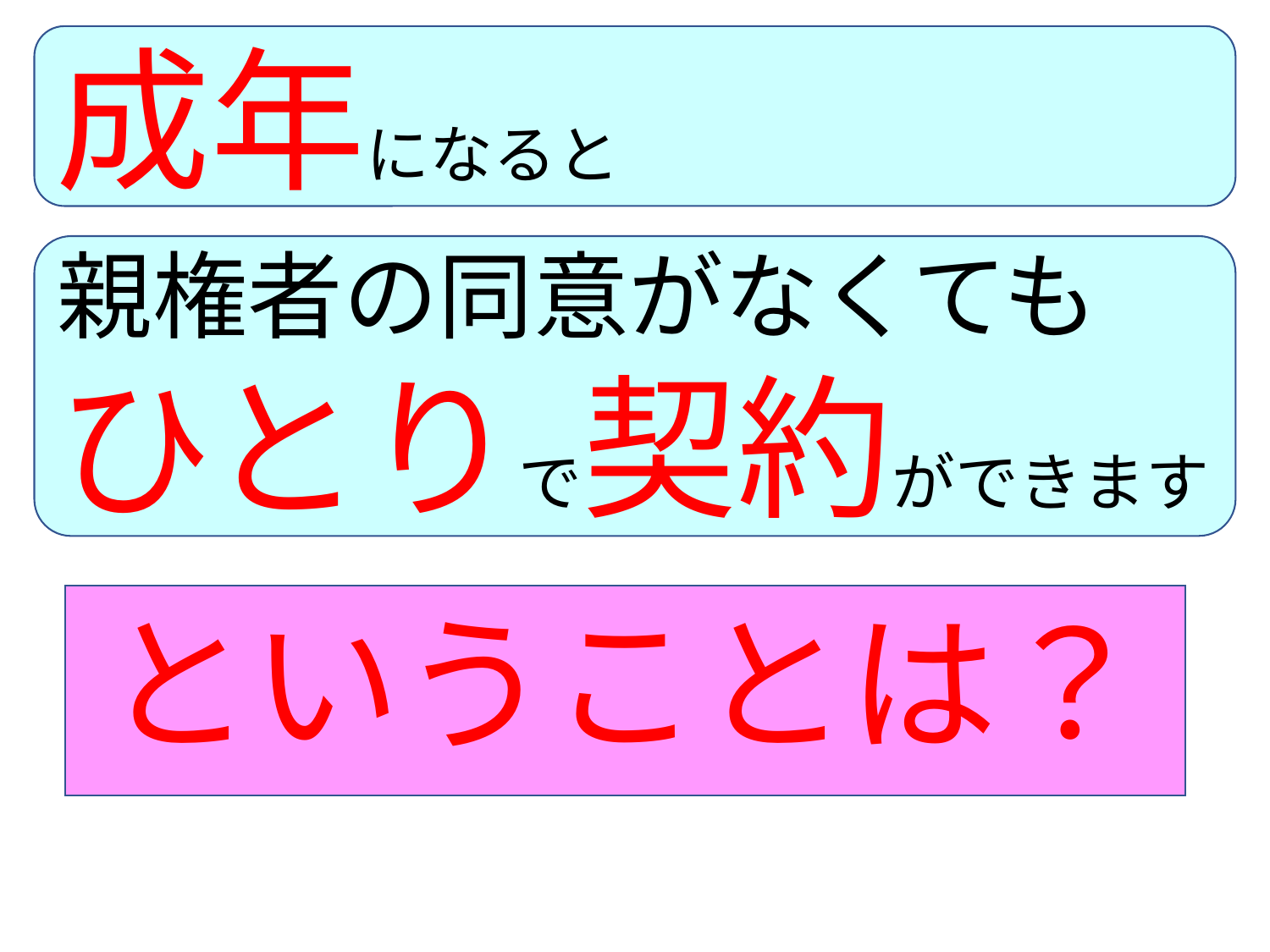

成年になると
親権者の同意がなくてもひとりで契約ができます
# ということは？